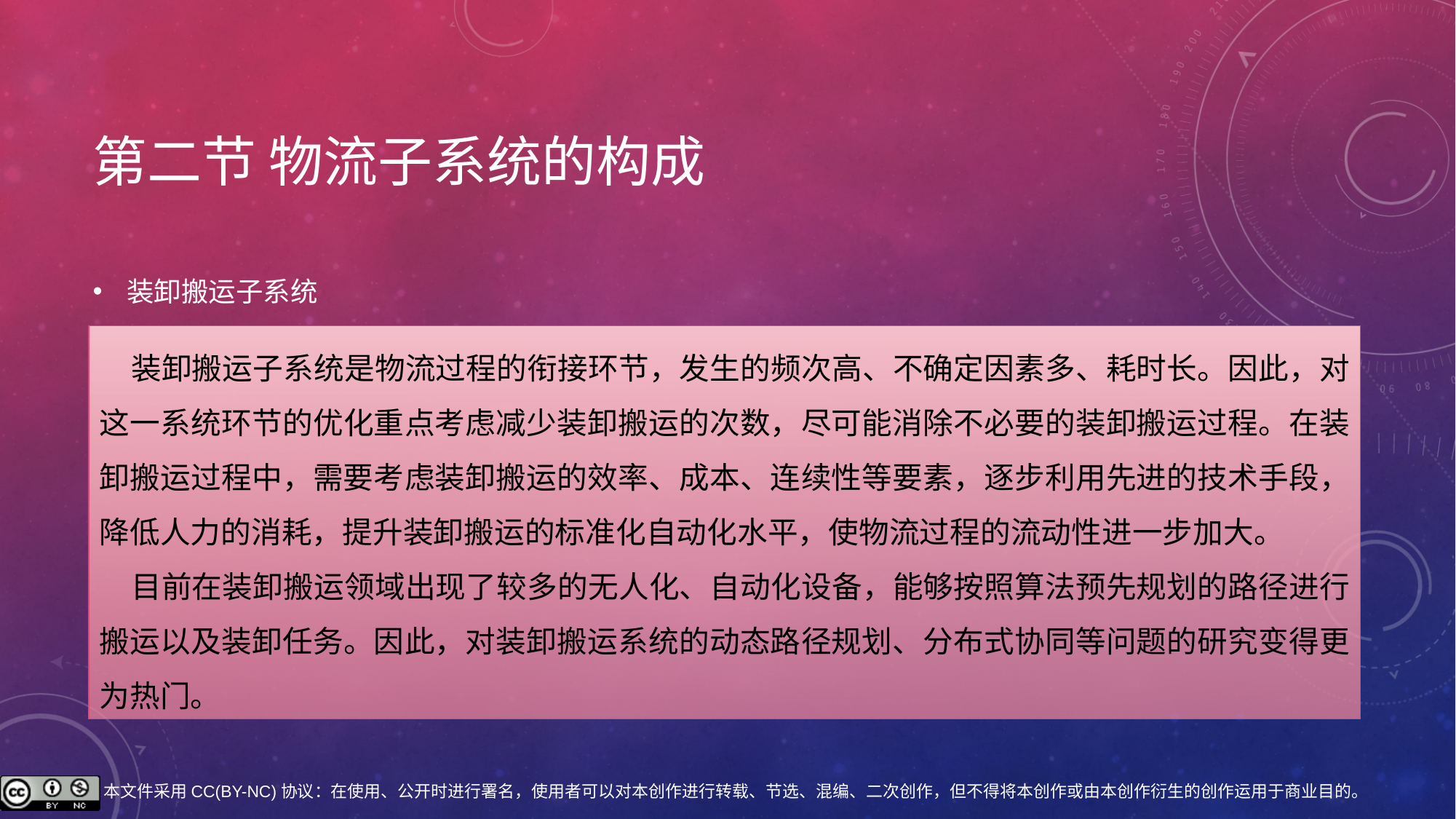

# 第二节 物流子系统的构成
装卸搬运子系统
装卸搬运子系统是物流过程的衔接环节，发生的频次高、不确定因素多、耗时长。因此，对这一系统环节的优化重点考虑减少装卸搬运的次数，尽可能消除不必要的装卸搬运过程。在装卸搬运过程中，需要考虑装卸搬运的效率、成本、连续性等要素，逐步利用先进的技术手段，降低人力的消耗，提升装卸搬运的标准化自动化水平，使物流过程的流动性进一步加大。
目前在装卸搬运领域出现了较多的无人化、自动化设备，能够按照算法预先规划的路径进行搬运以及装卸任务。因此，对装卸搬运系统的动态路径规划、分布式协同等问题的研究变得更为热门。